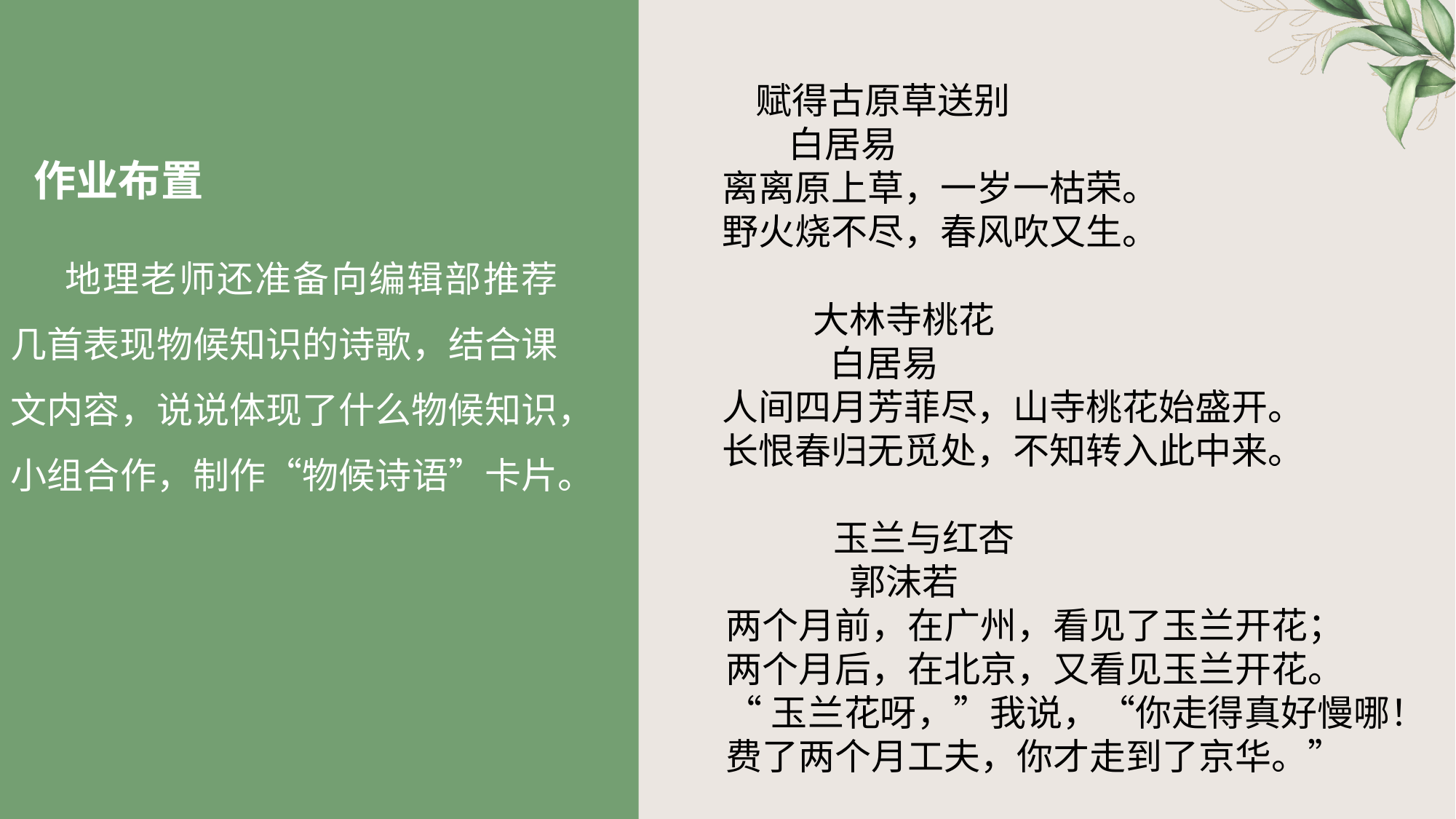

赋得古原草送别
       白居易
离离原上草，一岁一枯荣。
野火烧不尽，春风吹又生。
作业布置

地理老师还准备向编辑部推荐几首表现物候知识的诗歌，结合课文内容，说说体现了什么物候知识，小组合作，制作“物候诗语”卡片。
          大林寺桃花
            白居易
人间四月芳菲尽，山寺桃花始盛开。
长恨春归无觅处，不知转入此中来。
            玉兰与红杏
              郭沫若
两个月前，在广州，看见了玉兰开花；
两个月后，在北京，又看见玉兰开花。
“玉兰花呀，”我说，“你走得真好慢哪！
费了两个月工夫，你才走到了京华。”